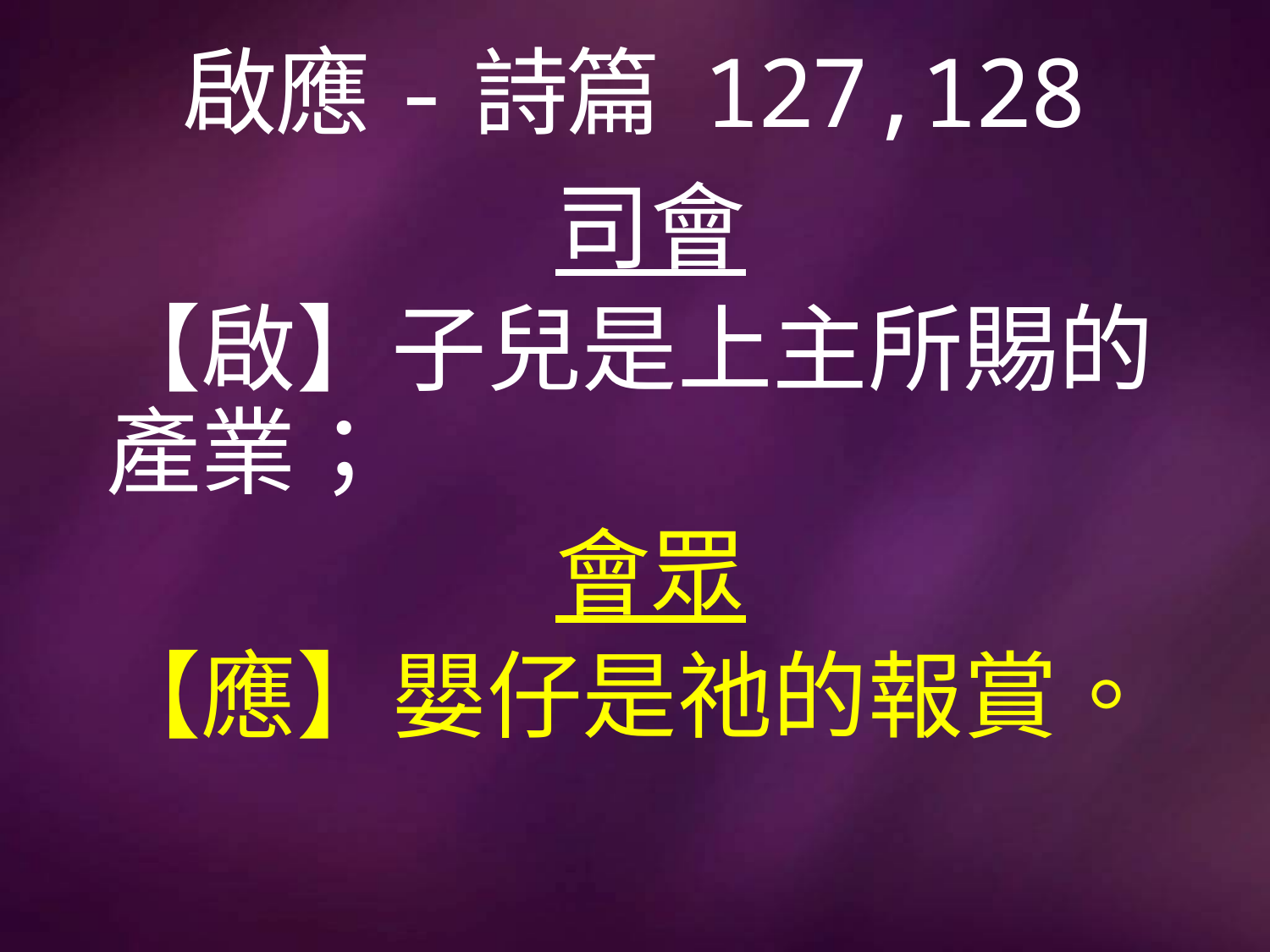

# 啟應-詩篇 127,128
司會
【啟】子兒是上主所賜的產業；
會眾
【應】嬰仔是祂的報賞。